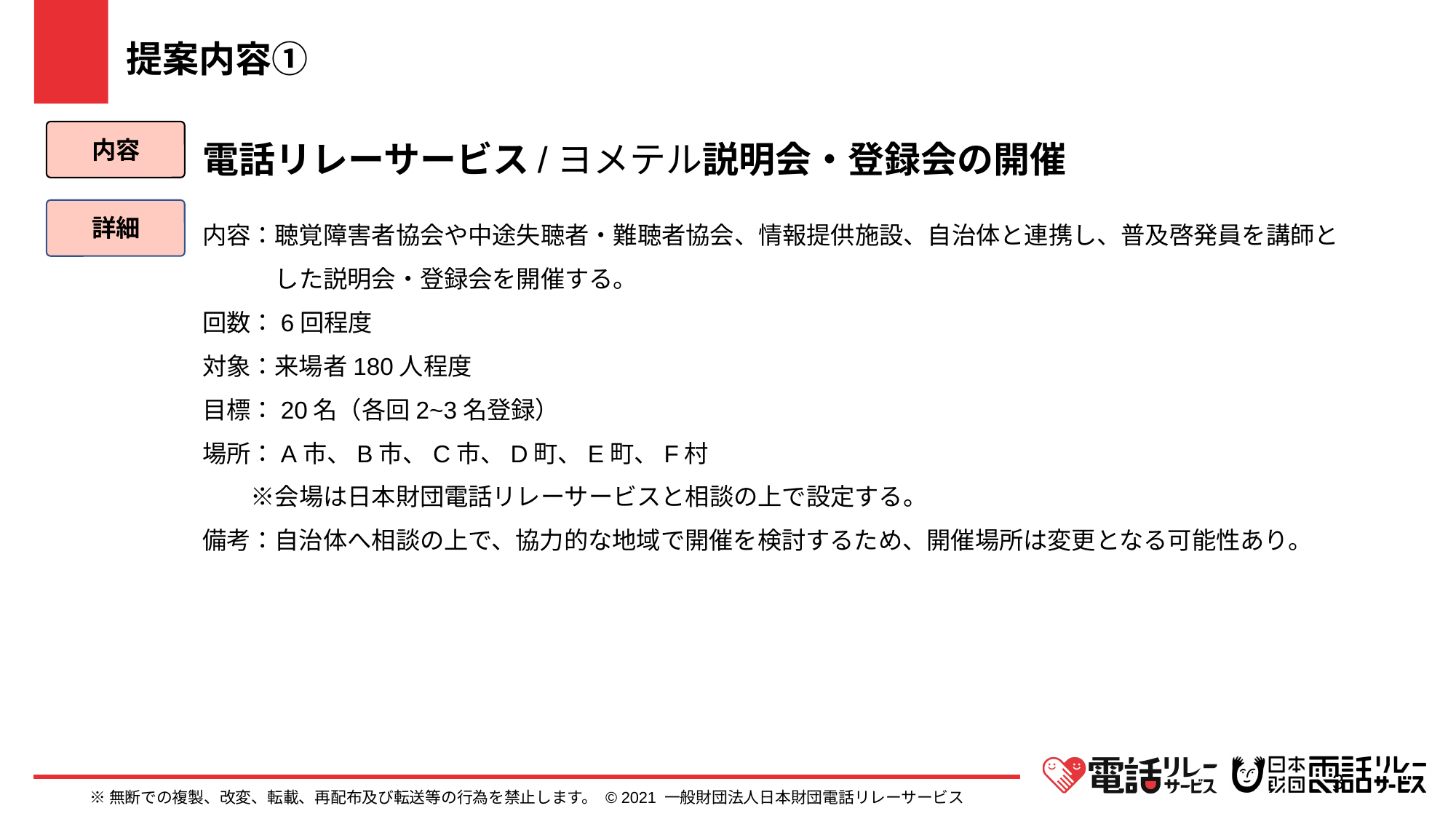

提案内容①
電話リレーサービス/ヨメテル説明会・登録会の開催

内容

内容：聴覚障害者協会や中途失聴者・難聴者協会、情報提供施設、自治体と連携し、普及啓発員を講師と
　　　した説明会・登録会を開催する。
回数：6回程度
対象：来場者180人程度
目標：20名（各回2~3名登録）
場所：A市、B市、C市、D町、E町、F村
　　※会場は日本財団電話リレーサービスと相談の上で設定する。
備考：自治体へ相談の上で、協力的な地域で開催を検討するため、開催場所は変更となる可能性あり。
詳細
3